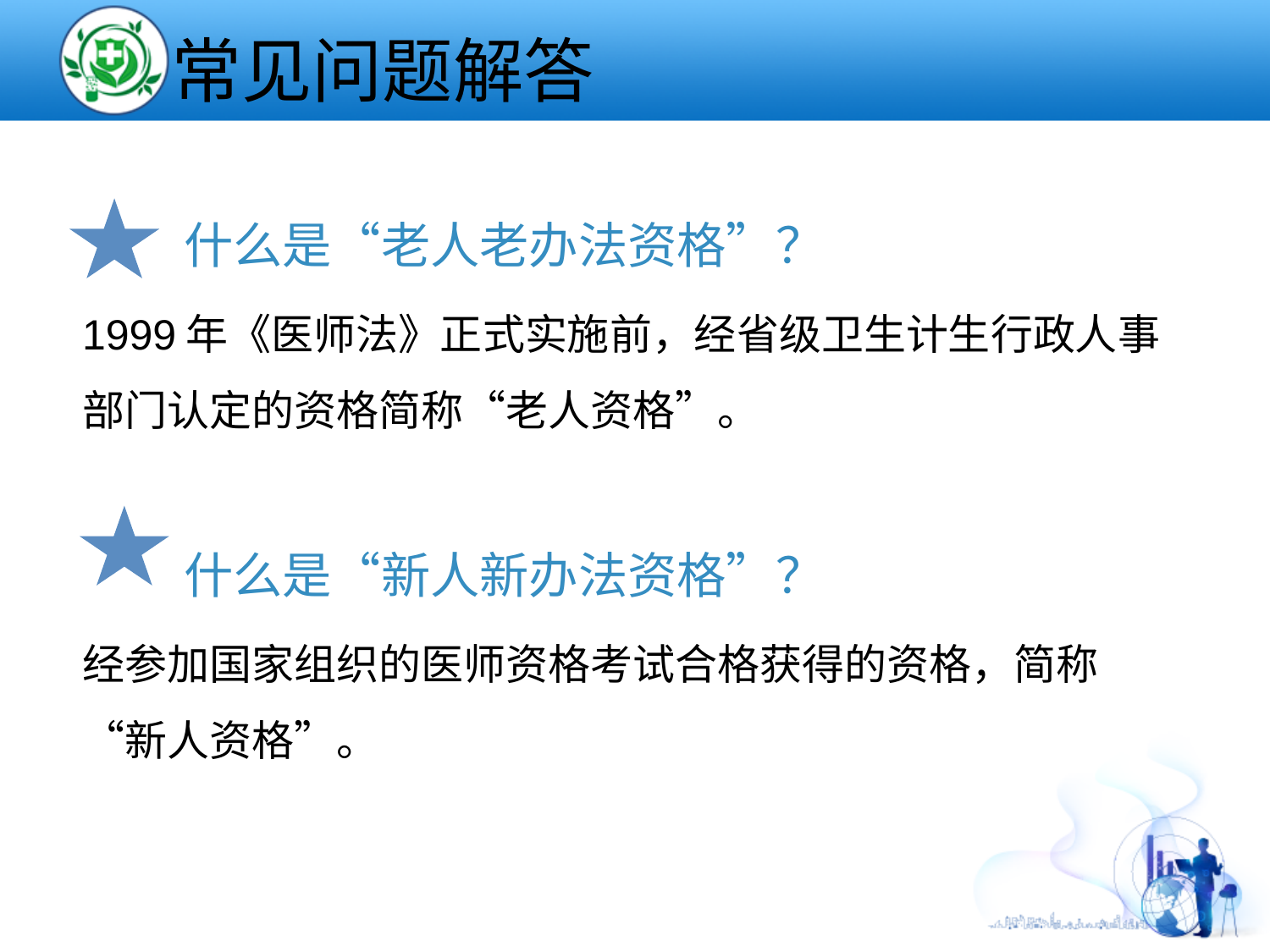

常见问题解答
        什么是“老人老办法资格”？
1999年《医师法》正式实施前，经省级卫生计生行政人事部门认定的资格简称“老人资格”。

        什么是“新人新办法资格”？
经参加国家组织的医师资格考试合格获得的资格，简称“新人资格”。